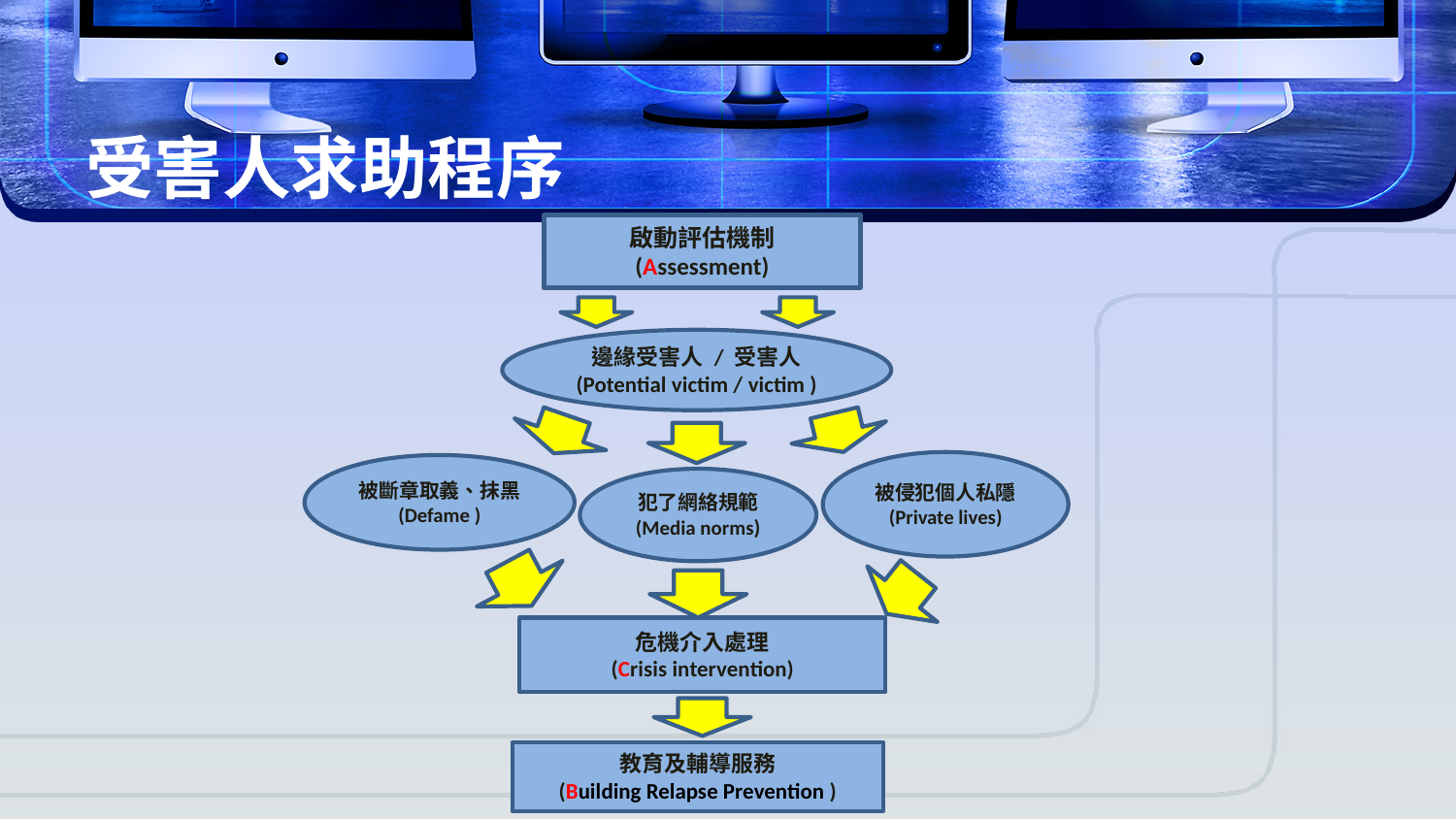

# 受害人求助程序
啟動評估機制
(Assessment)

邊緣受害人 / 受害人
(Potential victim / victim )

被侵犯個人私隱 (Private lives)
被斷章取義、抹黑 (Defame )
犯了網絡規範 (Media norms)

危機介入處理
(Crisis intervention)

教育及輔導服務
(Building Relapse Prevention )